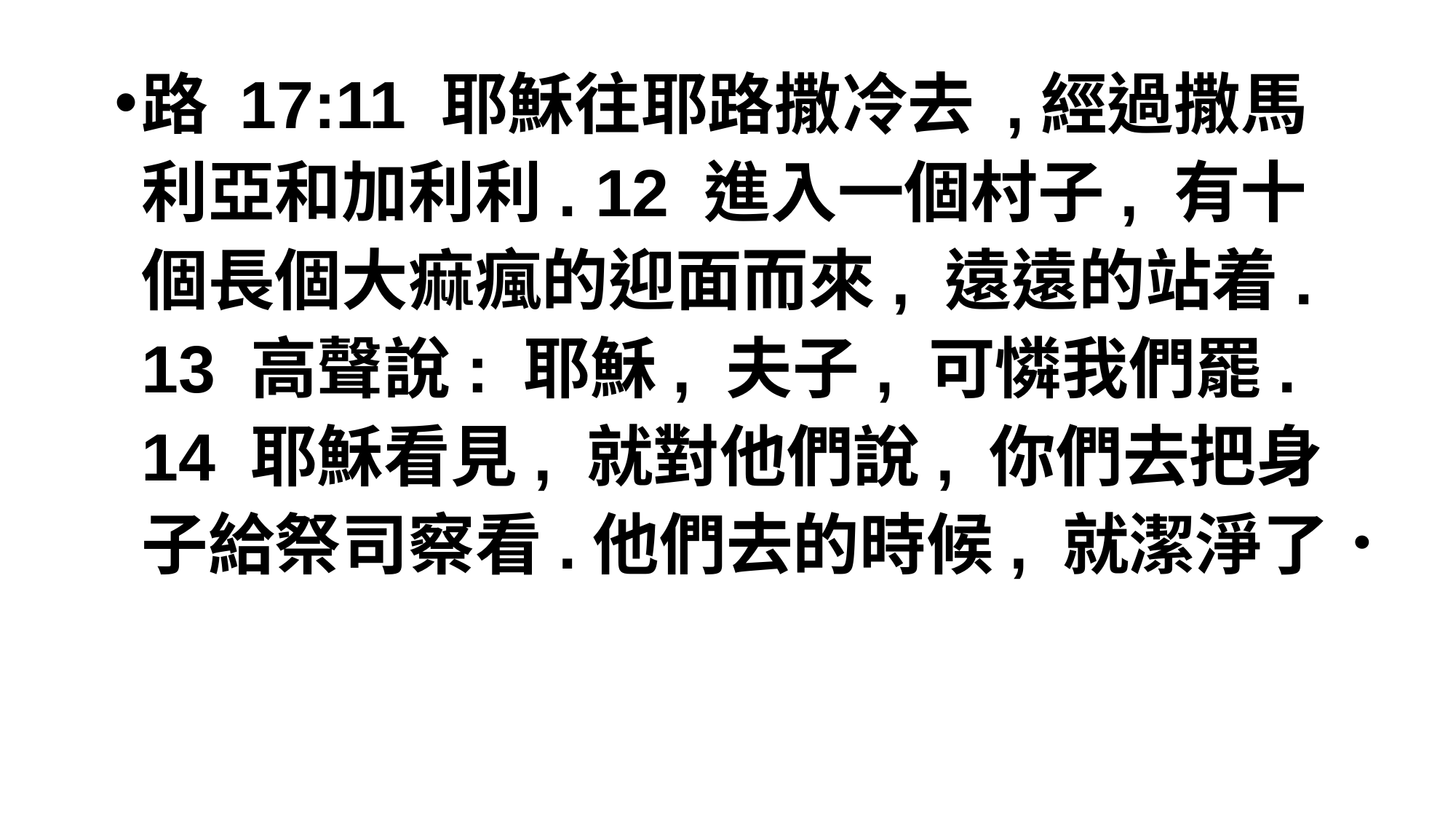

路 17:11 耶穌往耶路撒冷去 ,經過撒馬利亞和加利利. 12 進入一個村子, 有十個長個大痲瘋的迎面而來, 遠遠的站着. 13 高聲說: 耶穌, 夫子, 可憐我們罷. 14 耶穌看見, 就對他們說, 你們去把身子給祭司察看.他們去的時候, 就潔淨了．